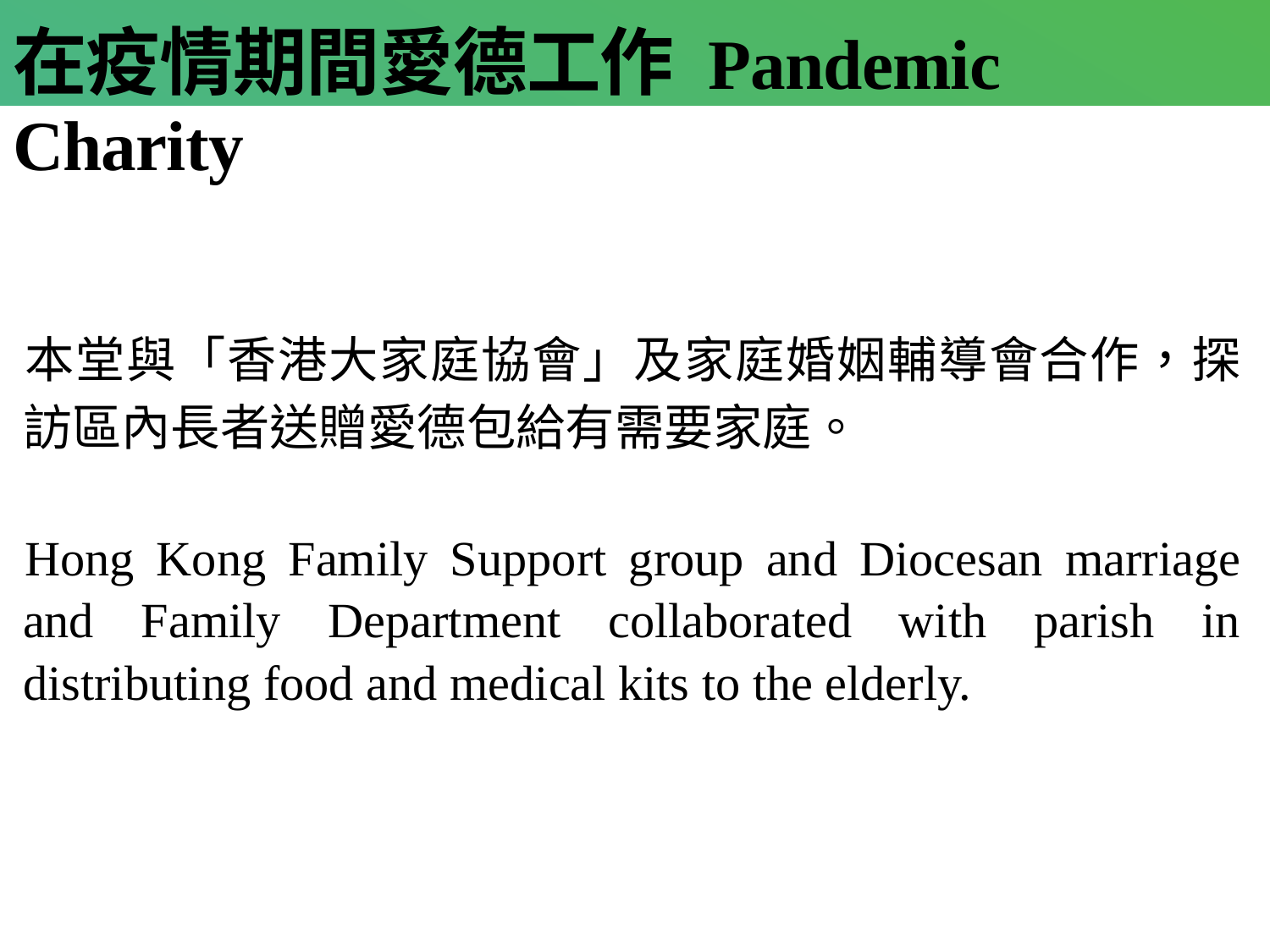

在疫情期間愛德工作 Pandemic Charity
#
本堂與「香港大家庭協會」及家庭婚姻輔導會合作，探訪區內長者送贈愛德包給有需要家庭。

Hong Kong Family Support group and Diocesan marriage and Family Department collaborated with parish in distributing food and medical kits to the elderly.